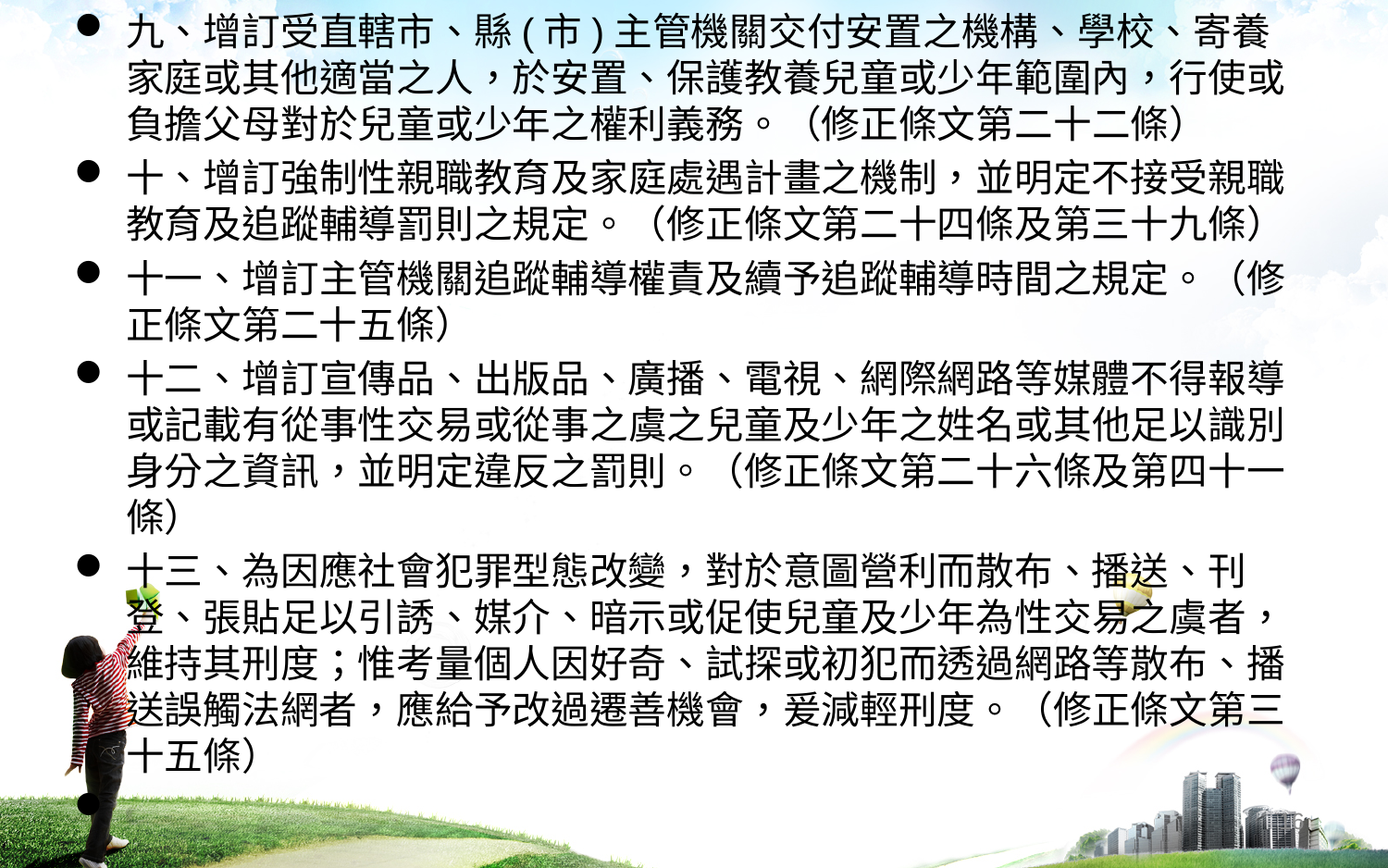

九、增訂受直轄市、縣(市)主管機關交付安置之機構、學校、寄養家庭或其他適當之人，於安置、保護教養兒童或少年範圍內，行使或負擔父母對於兒童或少年之權利義務。（修正條文第二十二條）
十、增訂強制性親職教育及家庭處遇計畫之機制，並明定不接受親職教育及追蹤輔導罰則之規定。（修正條文第二十四條及第三十九條）
十一、增訂主管機關追蹤輔導權責及續予追蹤輔導時間之規定。（修正條文第二十五條）
十二、增訂宣傳品、出版品、廣播、電視、網際網路等媒體不得報導或記載有從事性交易或從事之虞之兒童及少年之姓名或其他足以識別身分之資訊，並明定違反之罰則。（修正條文第二十六條及第四十一條）
十三、為因應社會犯罪型態改變，對於意圖營利而散布、播送、刊登、張貼足以引誘、媒介、暗示或促使兒童及少年為性交易之虞者，維持其刑度；惟考量個人因好奇、試探或初犯而透過網路等散布、播送誤觸法網者，應給予改過遷善機會，爰減輕刑度。（修正條文第三十五條）

#
16